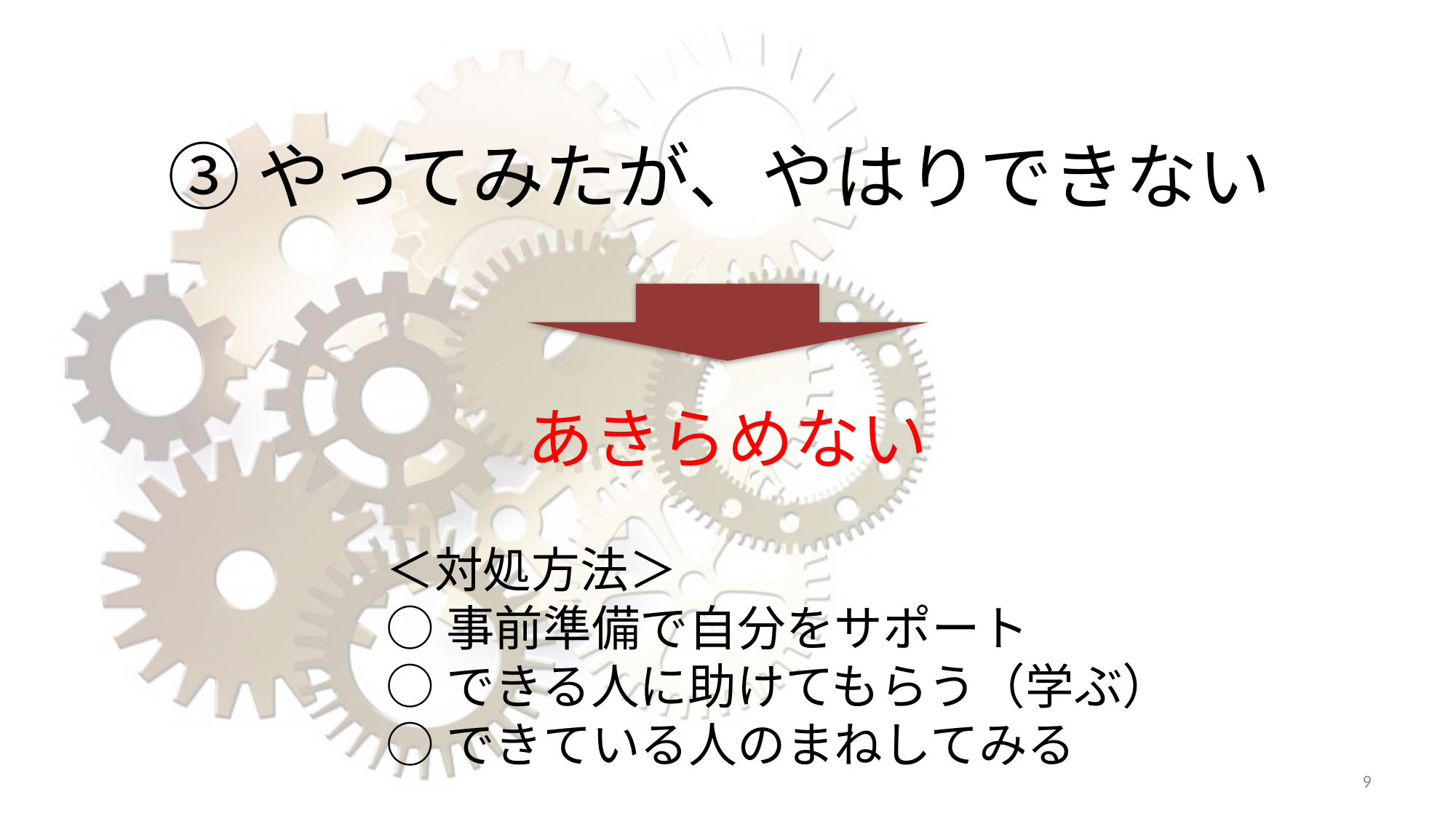

③やってみたが、やはりできない

あきらめない
＜対処方法＞
○事前準備で自分をサポート
○できる人に助けてもらう（学ぶ）
○できている人のまねしてみる
9